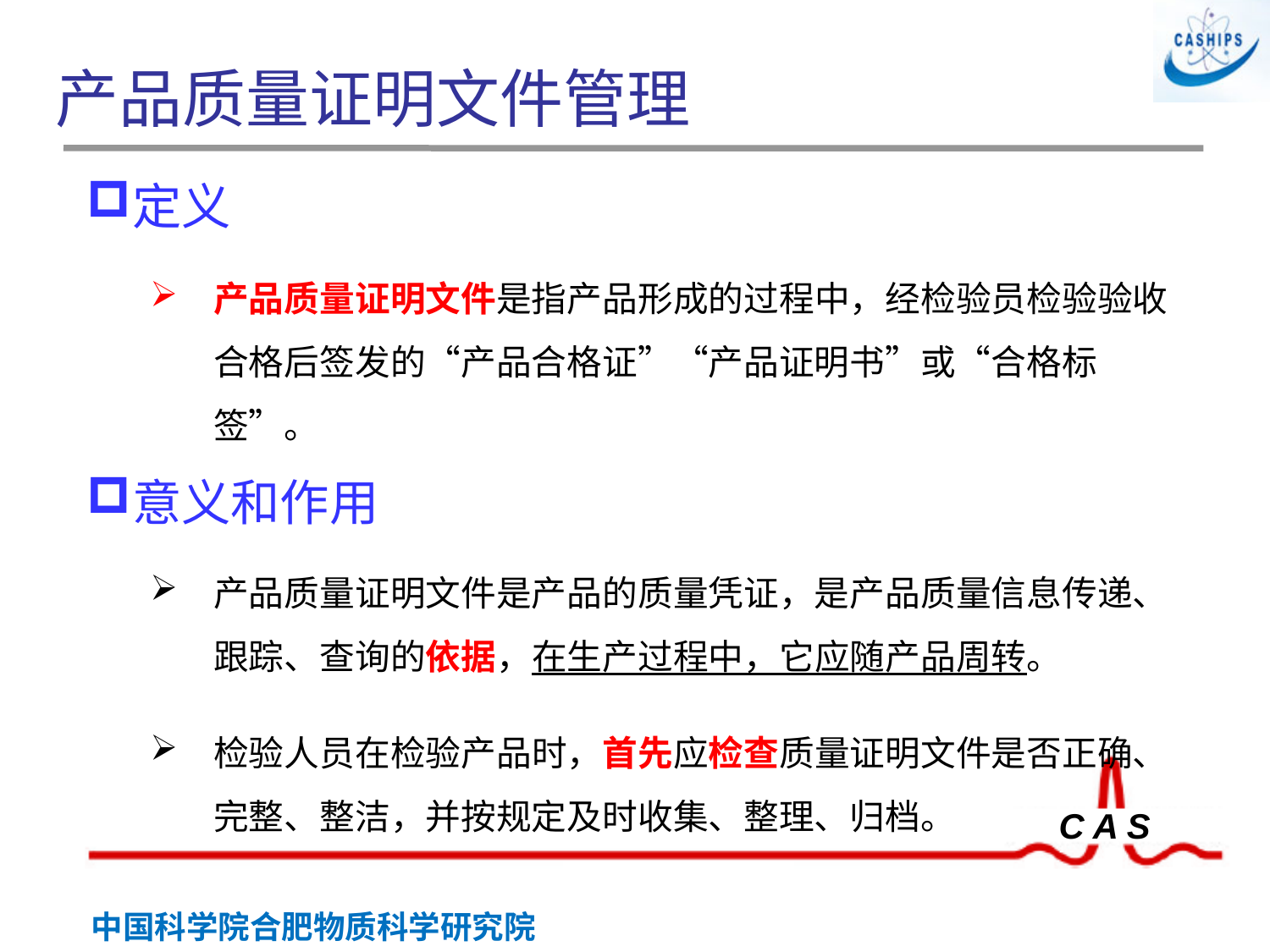

# 产品质量证明文件管理
定义

产品质量证明文件是指产品形成的过程中，经检验员检验验收合格后签发的“产品合格证”“产品证明书”或“合格标签”。

意义和作用

产品质量证明文件是产品的质量凭证，是产品质量信息传递、跟踪、查询的依据，在生产过程中，它应随产品周转。

检验人员在检验产品时，首先应检查质量证明文件是否正确、完整、整洁，并按规定及时收集、整理、归档。
  胶印章
钢印章
封印章